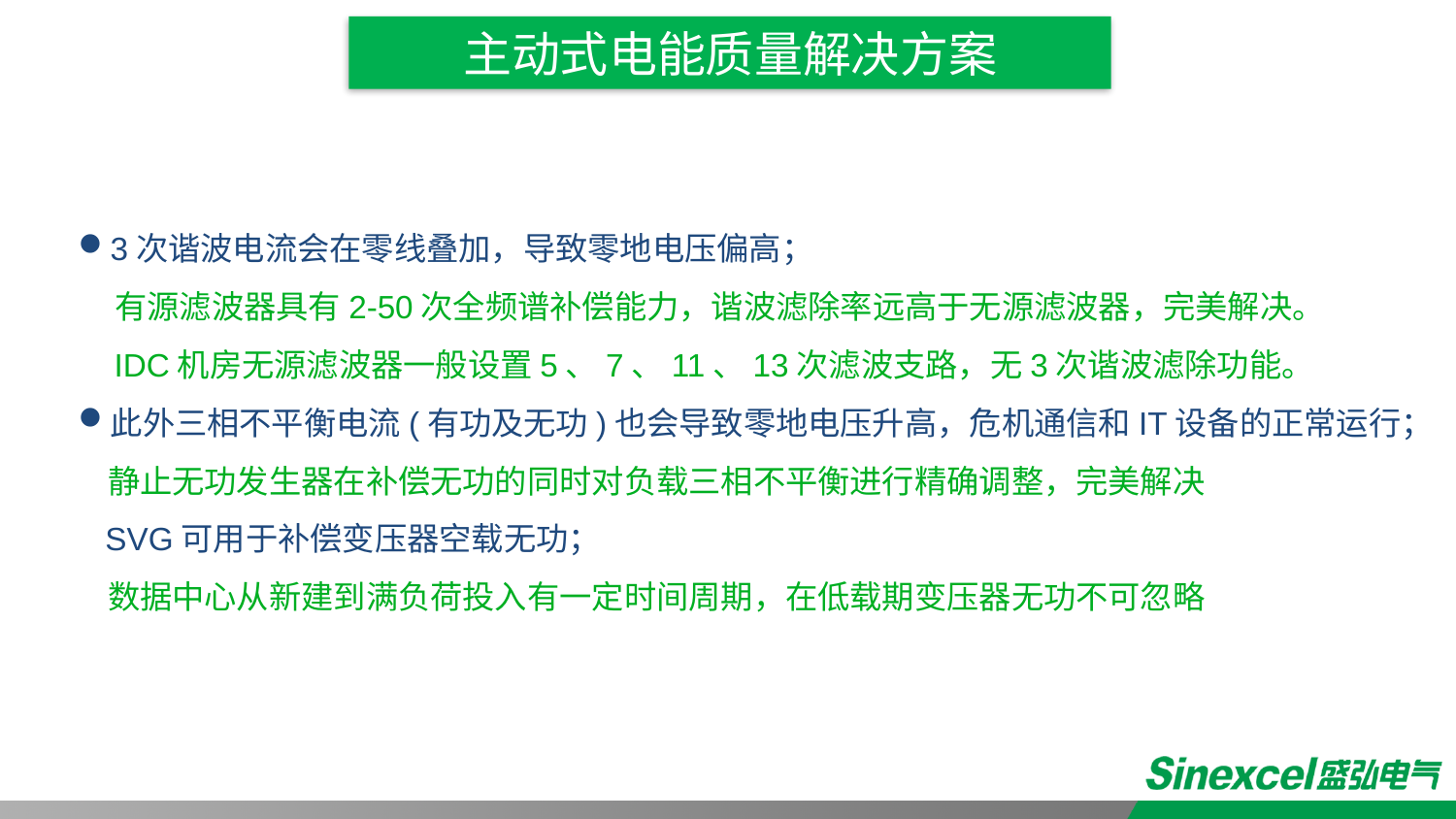

主动式电能质量解决方案
3次谐波电流会在零线叠加，导致零地电压偏高；
    有源滤波器具有2-50次全频谱补偿能力，谐波滤除率远高于无源滤波器，完美解决。
    IDC机房无源滤波器一般设置5、7、11、13次滤波支路，无3次谐波滤除功能。
此外三相不平衡电流(有功及无功)也会导致零地电压升高，危机通信和IT设备的正常运行；
   静止无功发生器在补偿无功的同时对负载三相不平衡进行精确调整，完美解决
   SVG可用于补偿变压器空载无功；
   数据中心从新建到满负荷投入有一定时间周期，在低载期变压器无功不可忽略